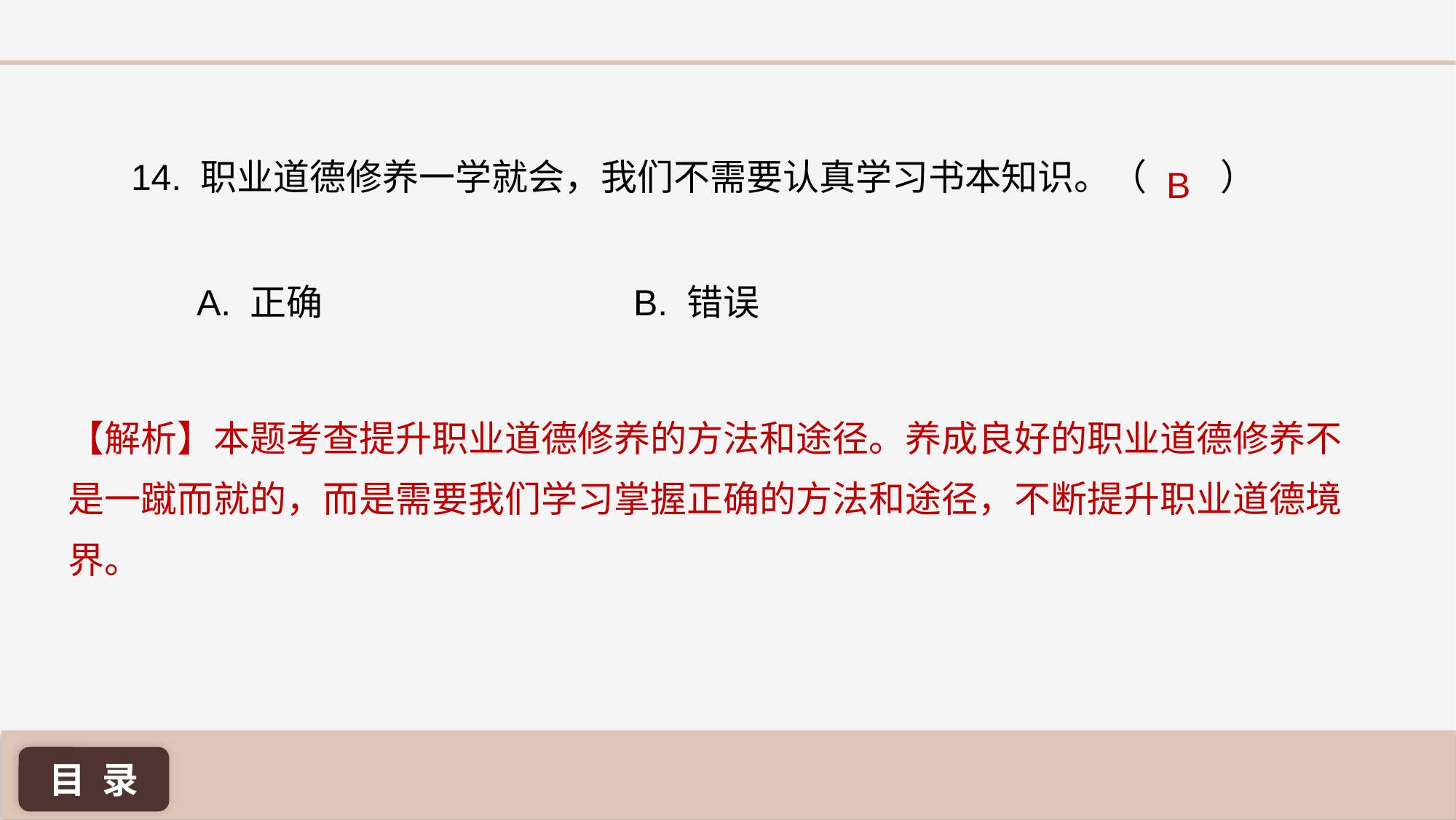

14. 职业道德修养一学就会，我们不需要认真学习书本知识。（         ）
B
A. 正确 			B. 错误
【解析】本题考查提升职业道德修养的方法和途径。养成良好的职业道德修养不是一蹴而就的，而是需要我们学习掌握正确的方法和途径，不断提升职业道德境界。